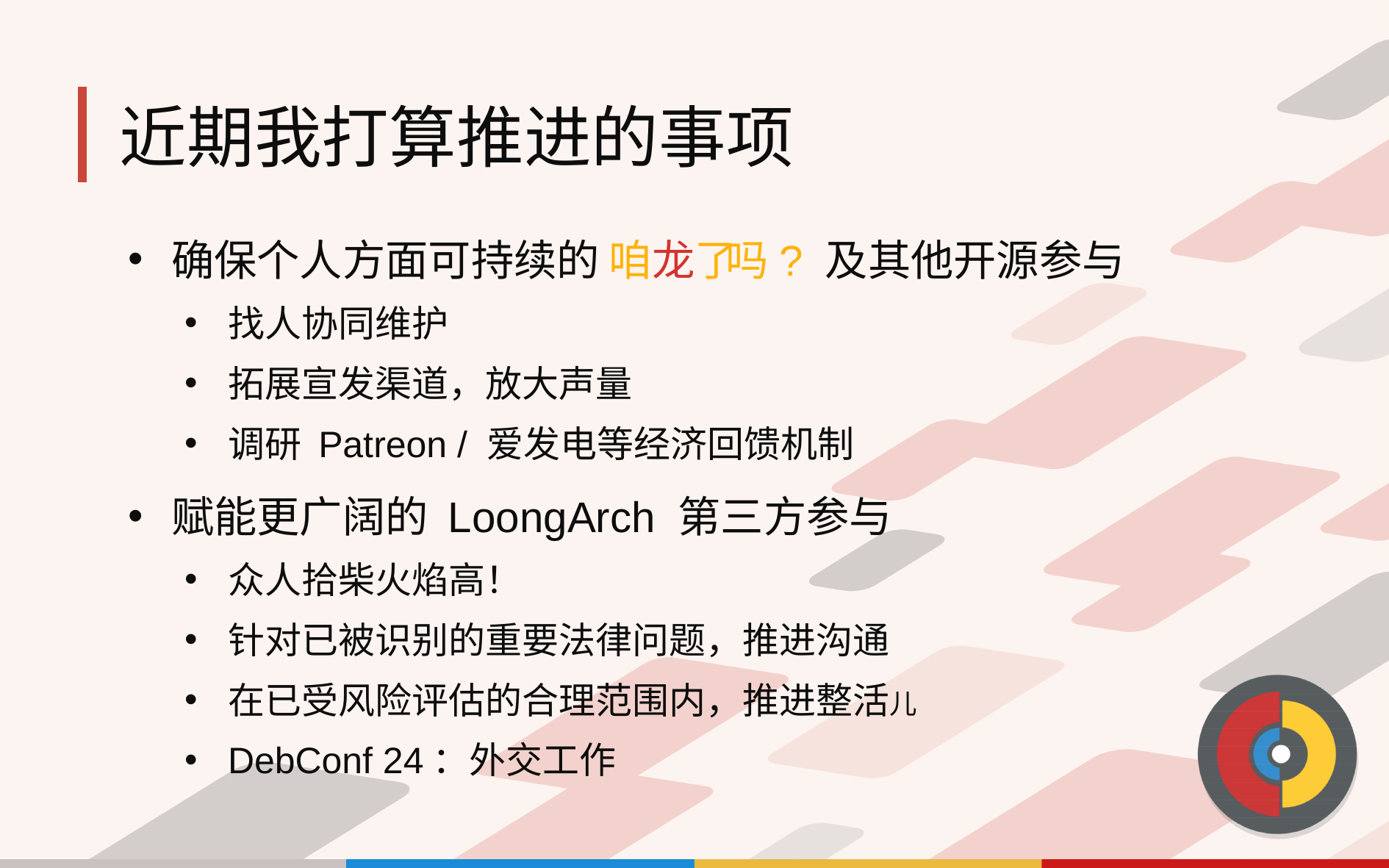

# 近期我打算推进的事项
确保个人方面可持续的 咱龙了吗? 及其他开源参与
找人协同维护
拓展宣发渠道，放大声量
调研 Patreon / 爱发电等经济回馈机制
赋能更广阔的 LoongArch 第三方参与
众人拾柴火焰高！
针对已被识别的重要法律问题，推进沟通
在已受风险评估的合理范围内，推进整活儿
DebConf 24：外交工作